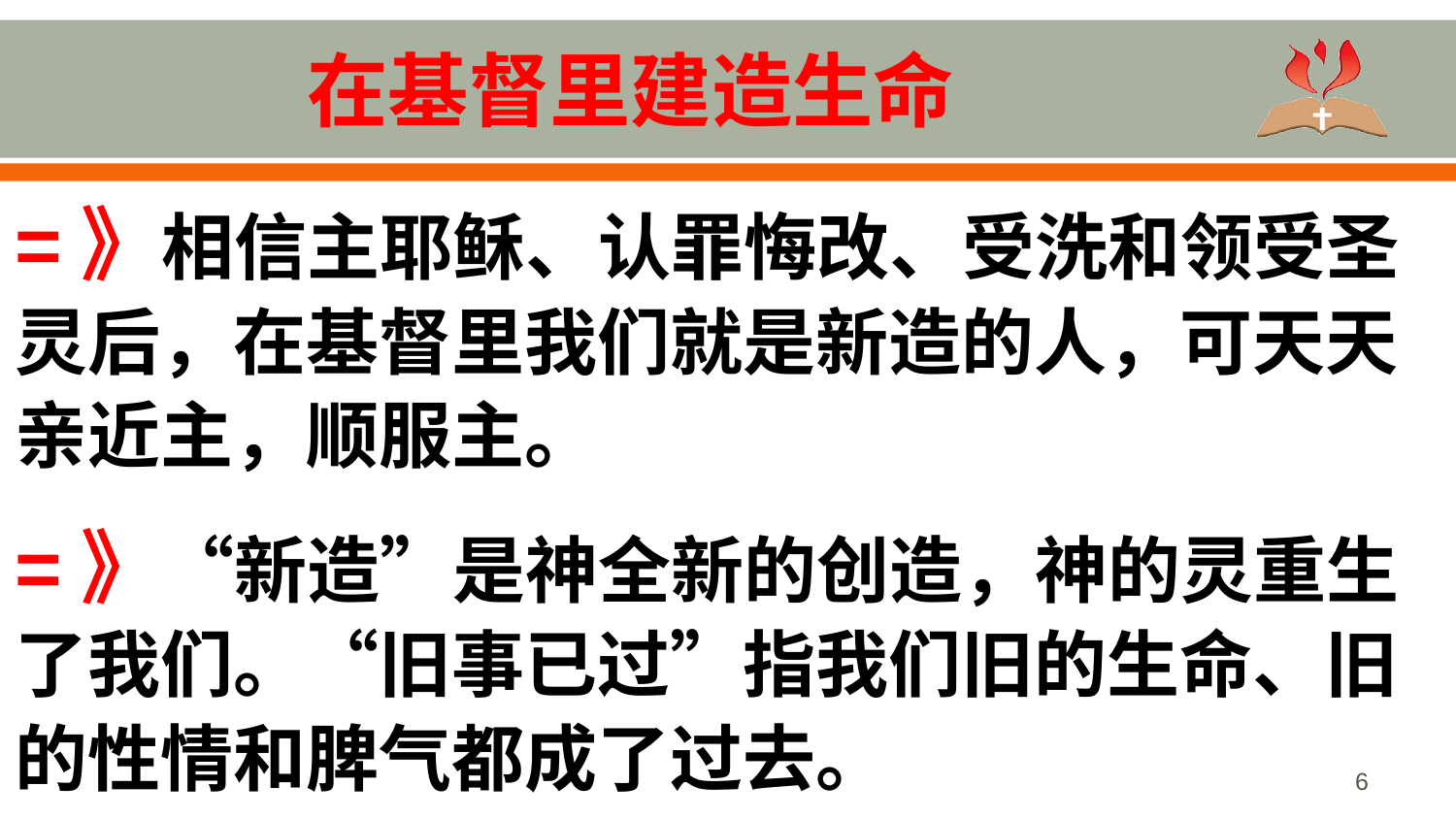

# 在基督里建造生命
=》相信主耶稣、认罪悔改、受洗和领受圣灵后，在基督里我们就是新造的人，可天天亲近主，顺服主。
=》“新造”是神全新的创造，神的灵重生了我们。“旧事已过”指我们旧的生命、旧的性情和脾气都成了过去。

6